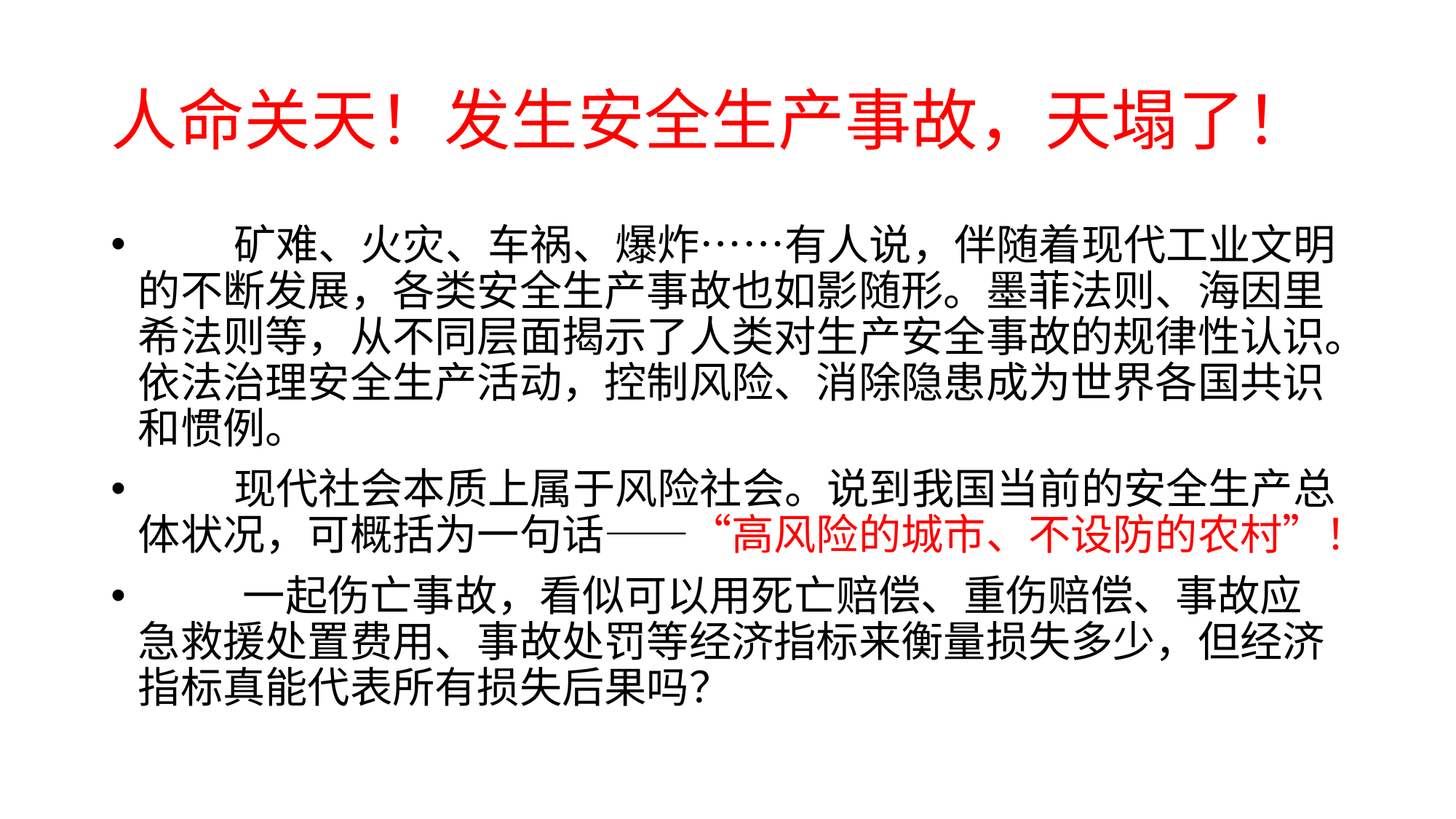

# 人命关天！发生安全生产事故，天塌了！
         矿难、火灾、车祸、爆炸……有人说，伴随着现代工业文明的不断发展，各类安全生产事故也如影随形。墨菲法则、海因里希法则等，从不同层面揭示了人类对生产安全事故的规律性认识。依法治理安全生产活动，控制风险、消除隐患成为世界各国共识和惯例。
         现代社会本质上属于风险社会。说到我国当前的安全生产总体状况，可概括为一句话——“高风险的城市、不设防的农村”！
          一起伤亡事故，看似可以用死亡赔偿、重伤赔偿、事故应急救援处置费用、事故处罚等经济指标来衡量损失多少，但经济指标真能代表所有损失后果吗？
2